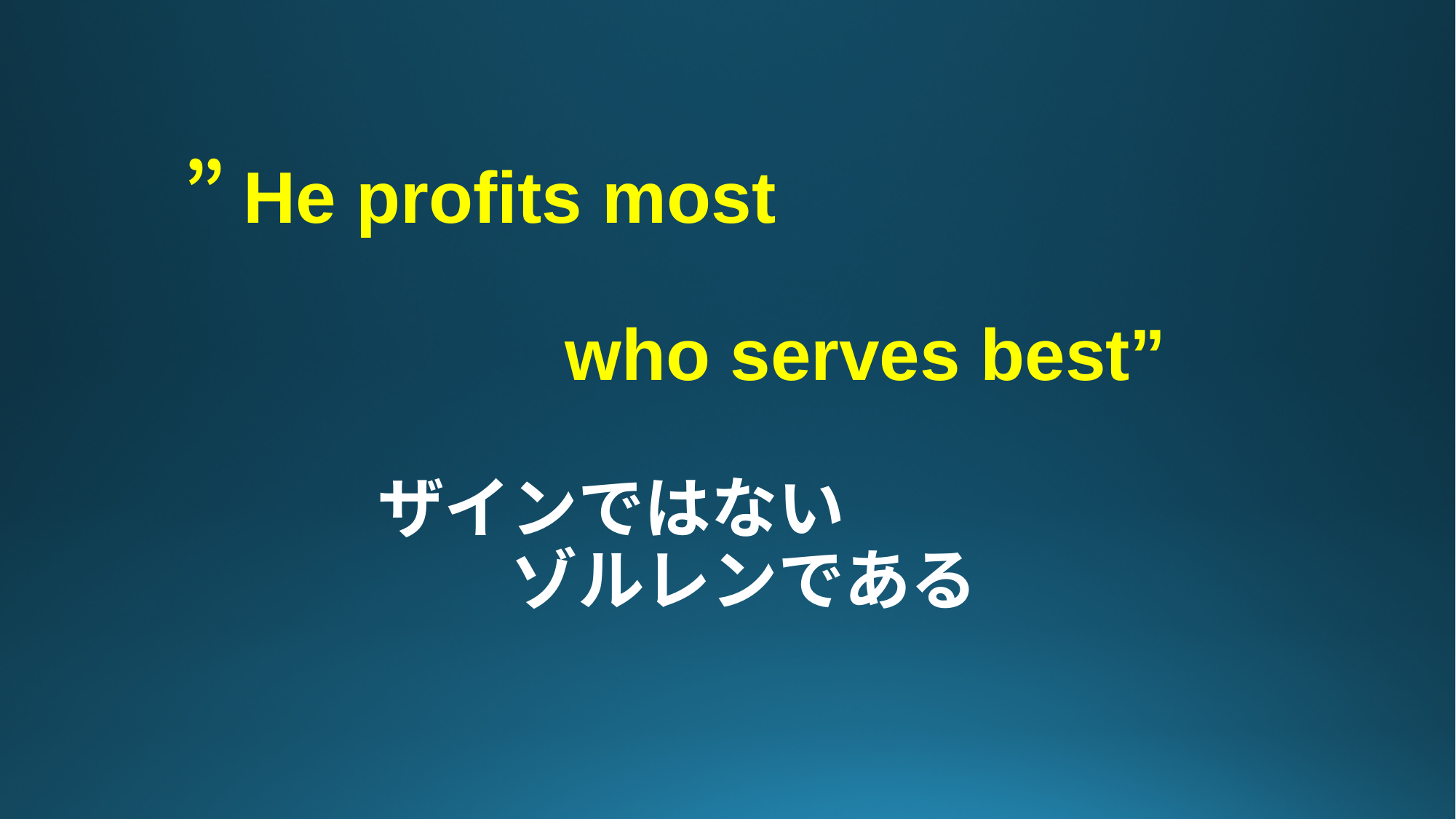

# ”He profits most 　　　　　　　　　　 　　　　　　who serves best” 　　　　ザインではない 　　　　　　ゾルレンである